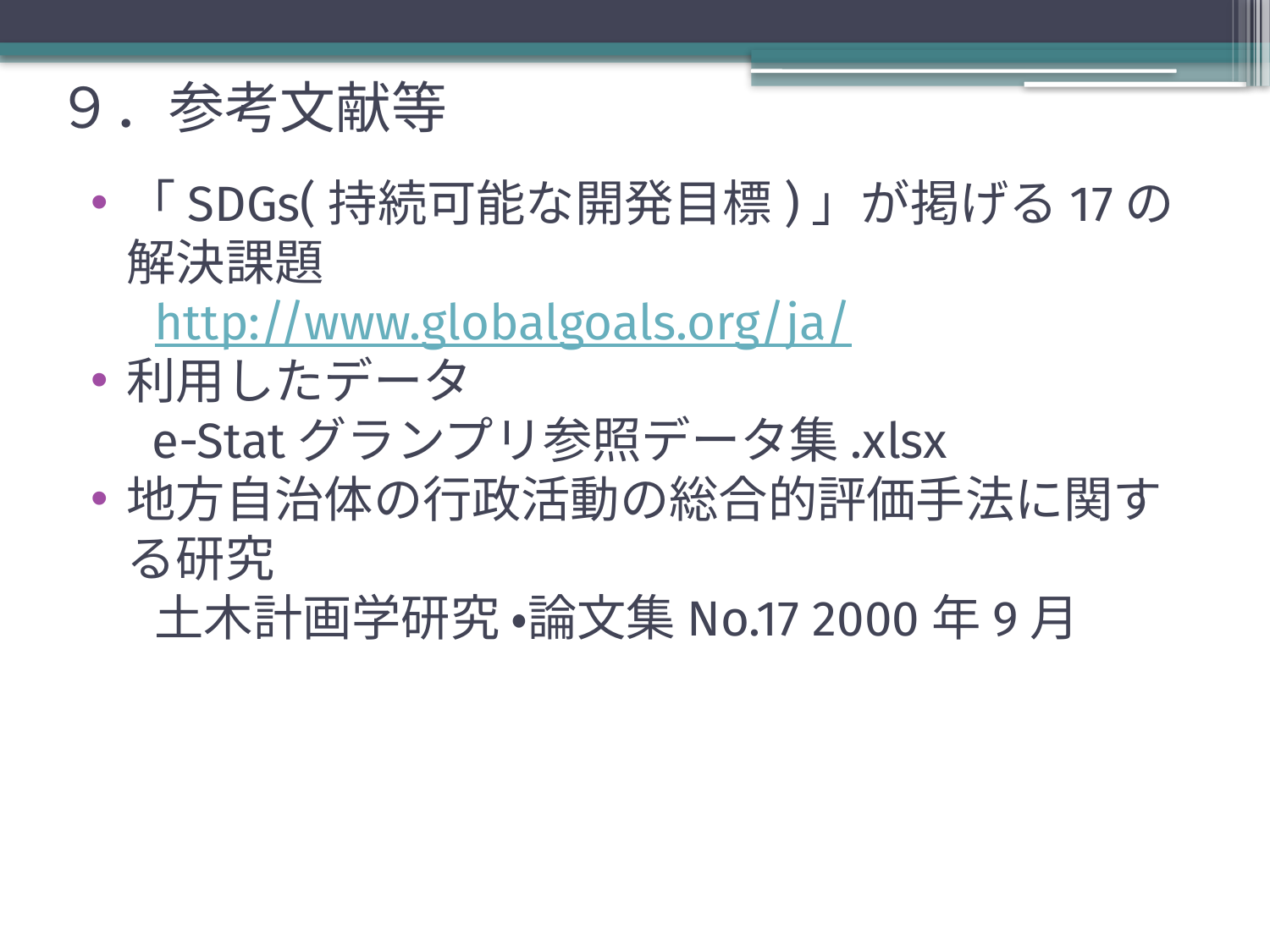

# ９．参考文献等
「SDGs(持続可能な開発目標)」が掲げる17の解決課題
http://www.globalgoals.org/ja/
利用したデータ
　e-Statグランプリ参照データ集.xlsx
地方自治体の行政活動の総合的評価手法に関する研究
土木計画学研究 ・論文集No.17 2000年9月